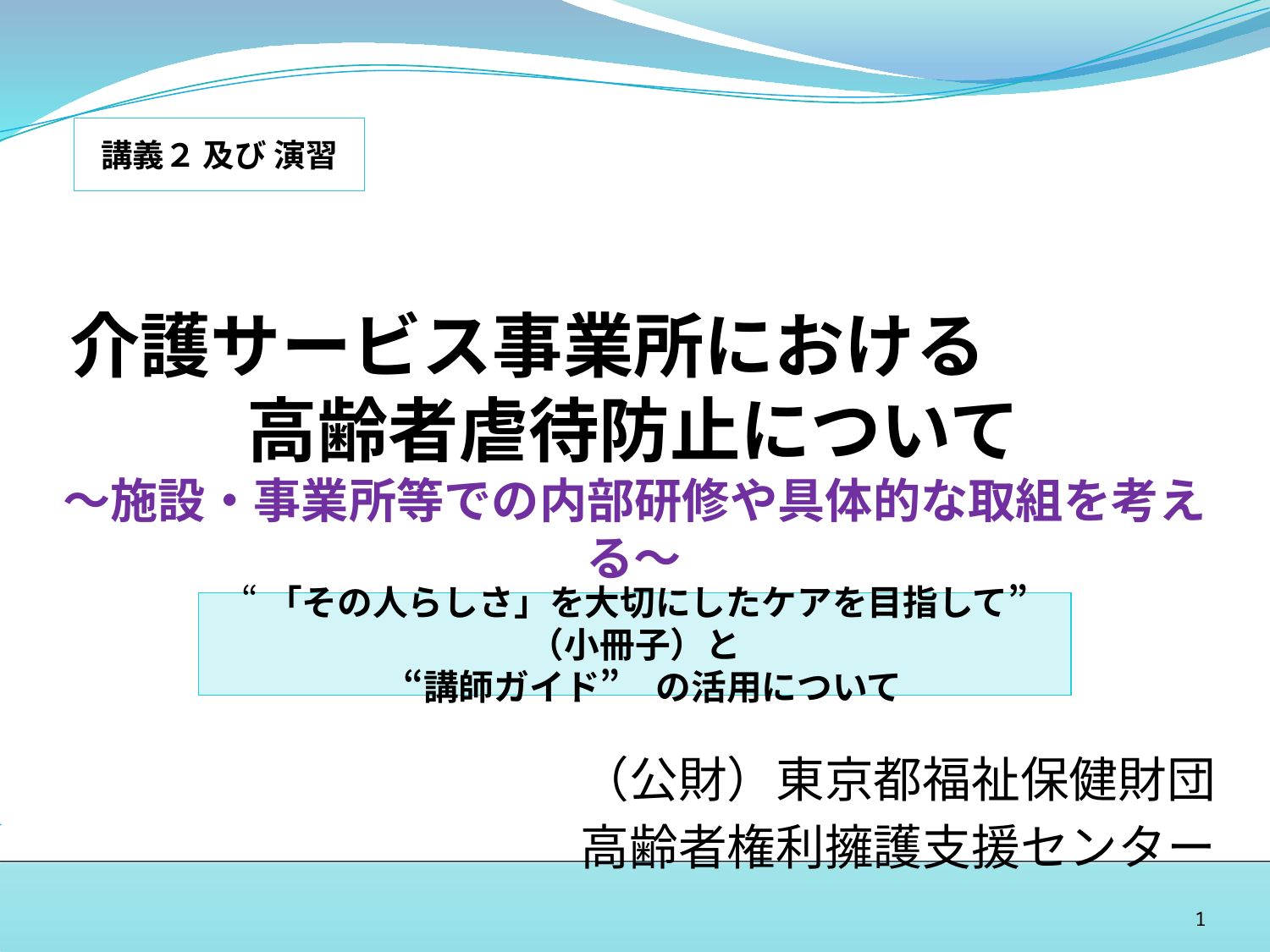

講義２ 及び 演習
# 介護サービス事業所における　　　高齢者虐待防止について ～施設・事業所等での内部研修や具体的な取組を考える～
“「その人らしさ」を大切にしたケアを目指して”（小冊子）と
　“講師ガイド”　の活用について
（公財）東京都福祉保健財団
高齢者権利擁護支援センター

1